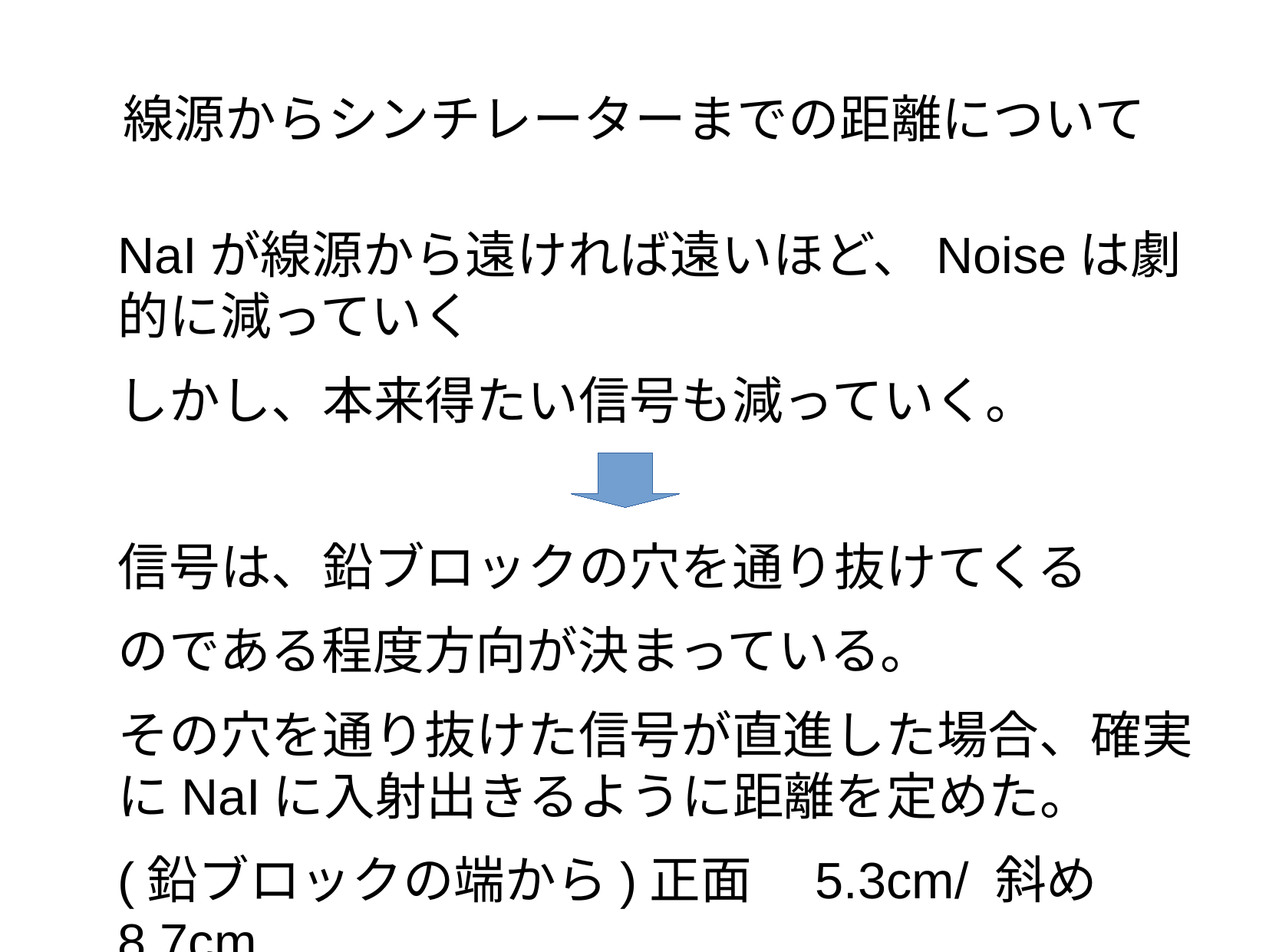

線源からシンチレーターまでの距離について
NaIが線源から遠ければ遠いほど、Noiseは劇的に減っていく
しかし、本来得たい信号も減っていく。

信号は、鉛ブロックの穴を通り抜けてくる
のである程度方向が決まっている。
その穴を通り抜けた信号が直進した場合、確実にNaIに入射出きるように距離を定めた。
(鉛ブロックの端から)正面　5.3cm/ 斜め　8.7cm